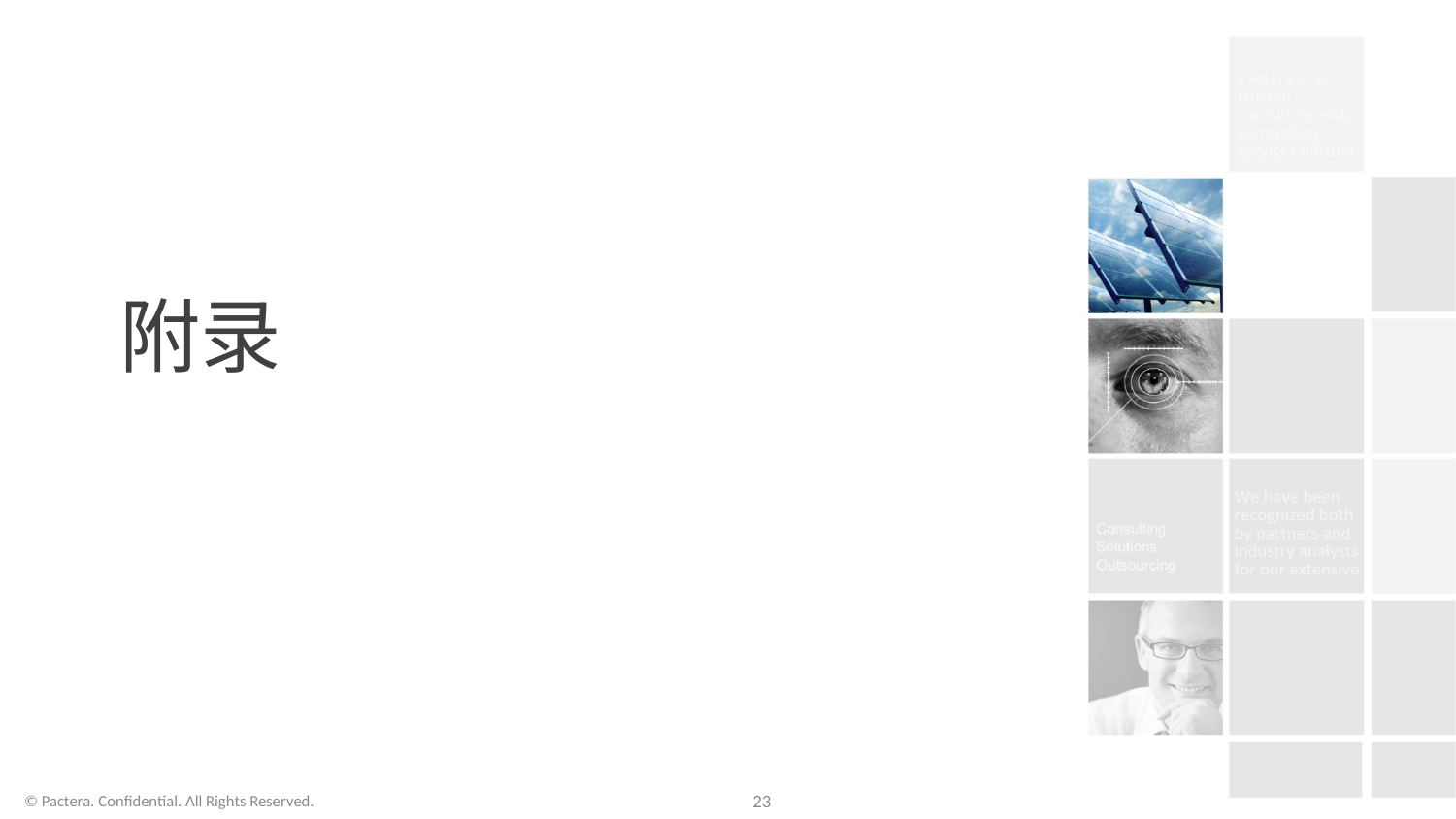

附录
© Pactera. Confidential. All Rights Reserved.
23